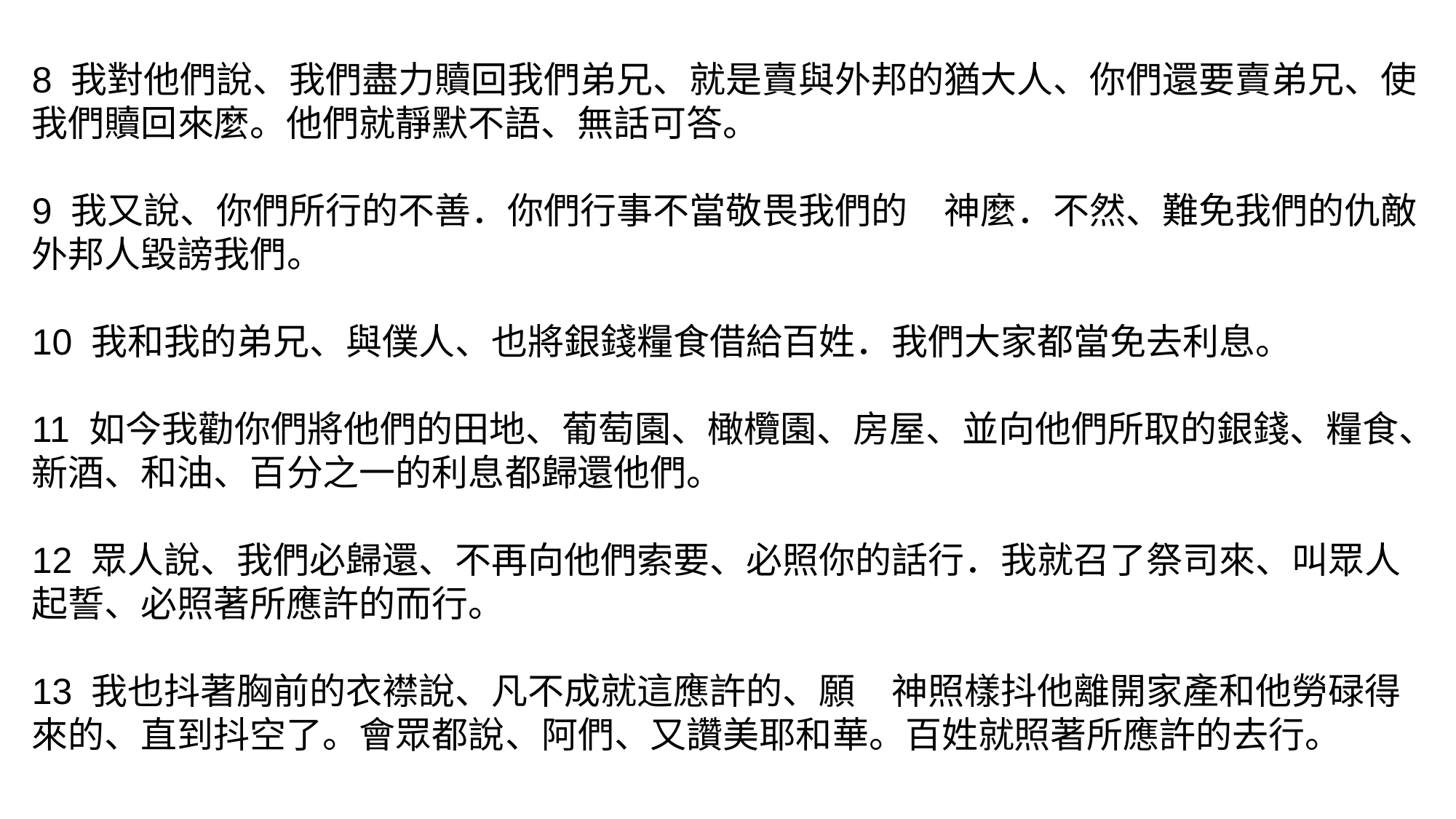

8 我對他們說、我們盡力贖回我們弟兄、就是賣與外邦的猶大人、你們還要賣弟兄、使我們贖回來麼。他們就靜默不語、無話可答。
9 我又說、你們所行的不善．你們行事不當敬畏我們的　神麼．不然、難免我們的仇敵外邦人毀謗我們。
10 我和我的弟兄、與僕人、也將銀錢糧食借給百姓．我們大家都當免去利息。

11 如今我勸你們將他們的田地、葡萄園、橄欖園、房屋、並向他們所取的銀錢、糧食、新酒、和油、百分之一的利息都歸還他們。
12 眾人說、我們必歸還、不再向他們索要、必照你的話行．我就召了祭司來、叫眾人起誓、必照著所應許的而行。
13 我也抖著胸前的衣襟說、凡不成就這應許的、願　神照樣抖他離開家產和他勞碌得來的、直到抖空了。會眾都說、阿們、又讚美耶和華。百姓就照著所應許的去行。